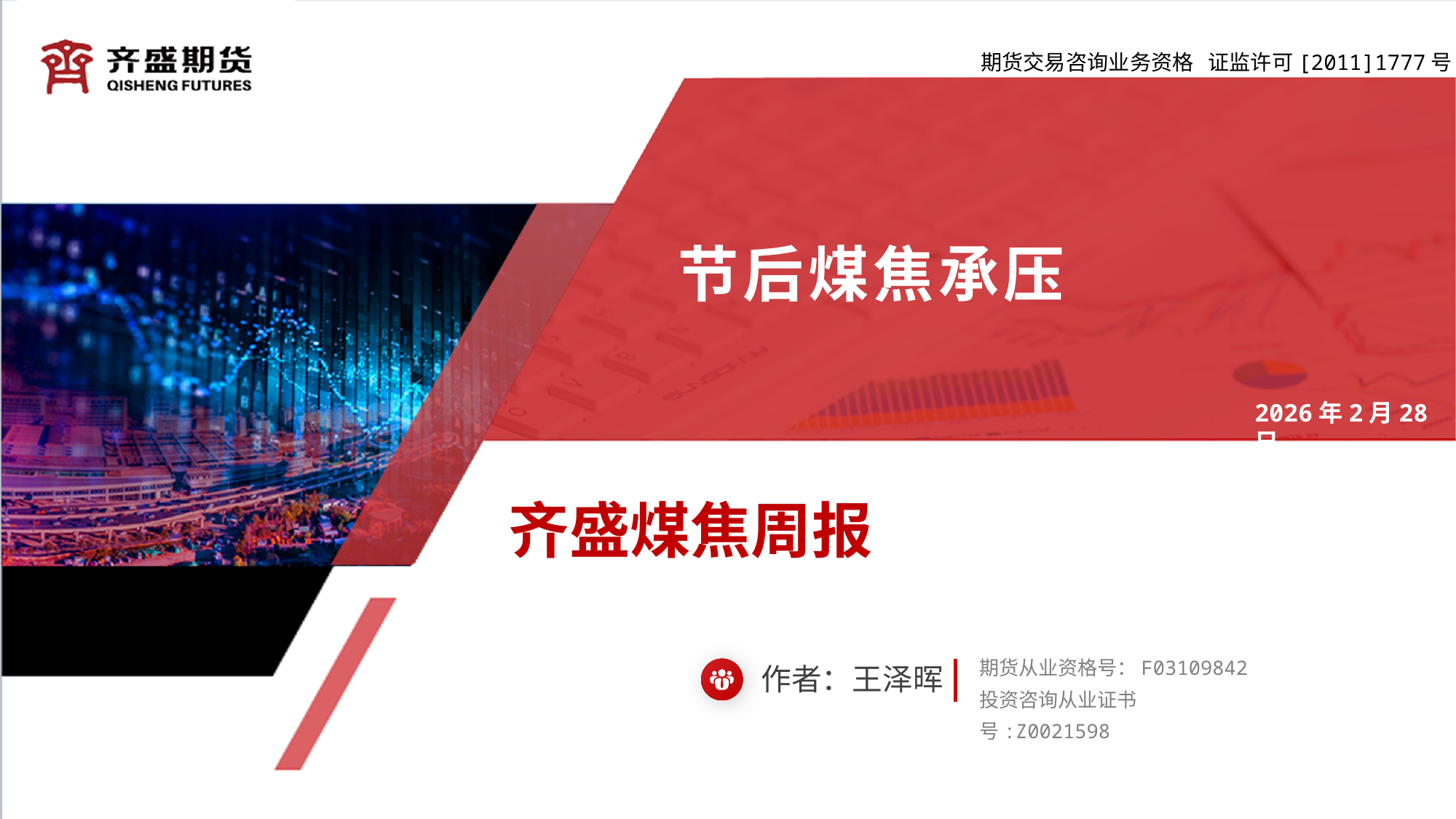

节后煤焦承压
2026年2月28日
齐盛煤焦周报
期货从业资格号：F03109842
投资咨询从业证书号:Z0021598
作者：王泽晖